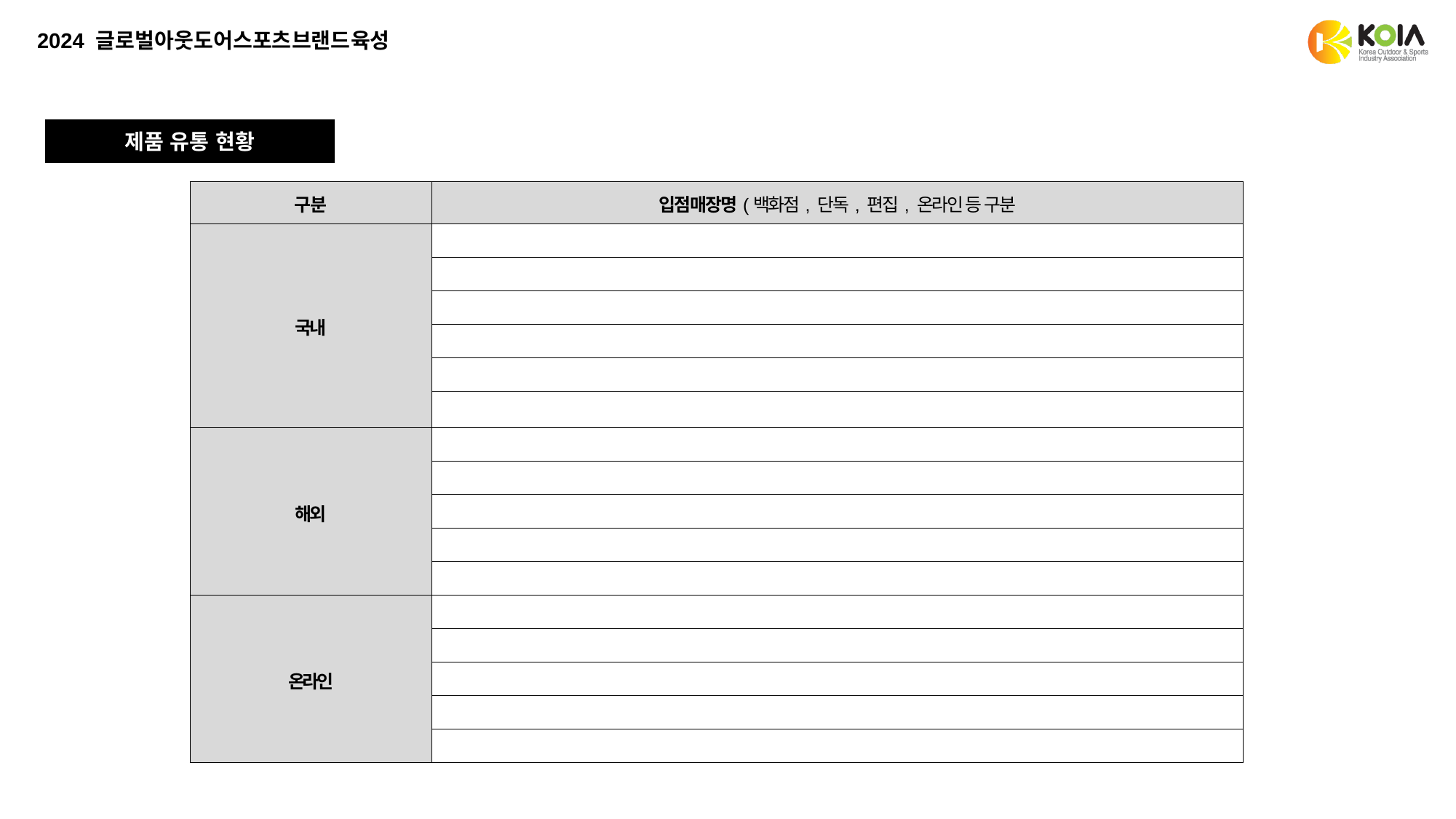

제품 유통 현황
| 구분 | 입점매장명(백화점, 단독, 편집, 온라인 등 구분 |
| --- | --- |
| 국내 |  |
|  |  |
|  |  |
|  |  |
|  |  |
|  |  |
| 해외 |  |
|  |  |
|  |  |
|  |  |
|  |  |
| 온라인 |  |
|  |  |
|  |  |
|  |  |
|  |  |